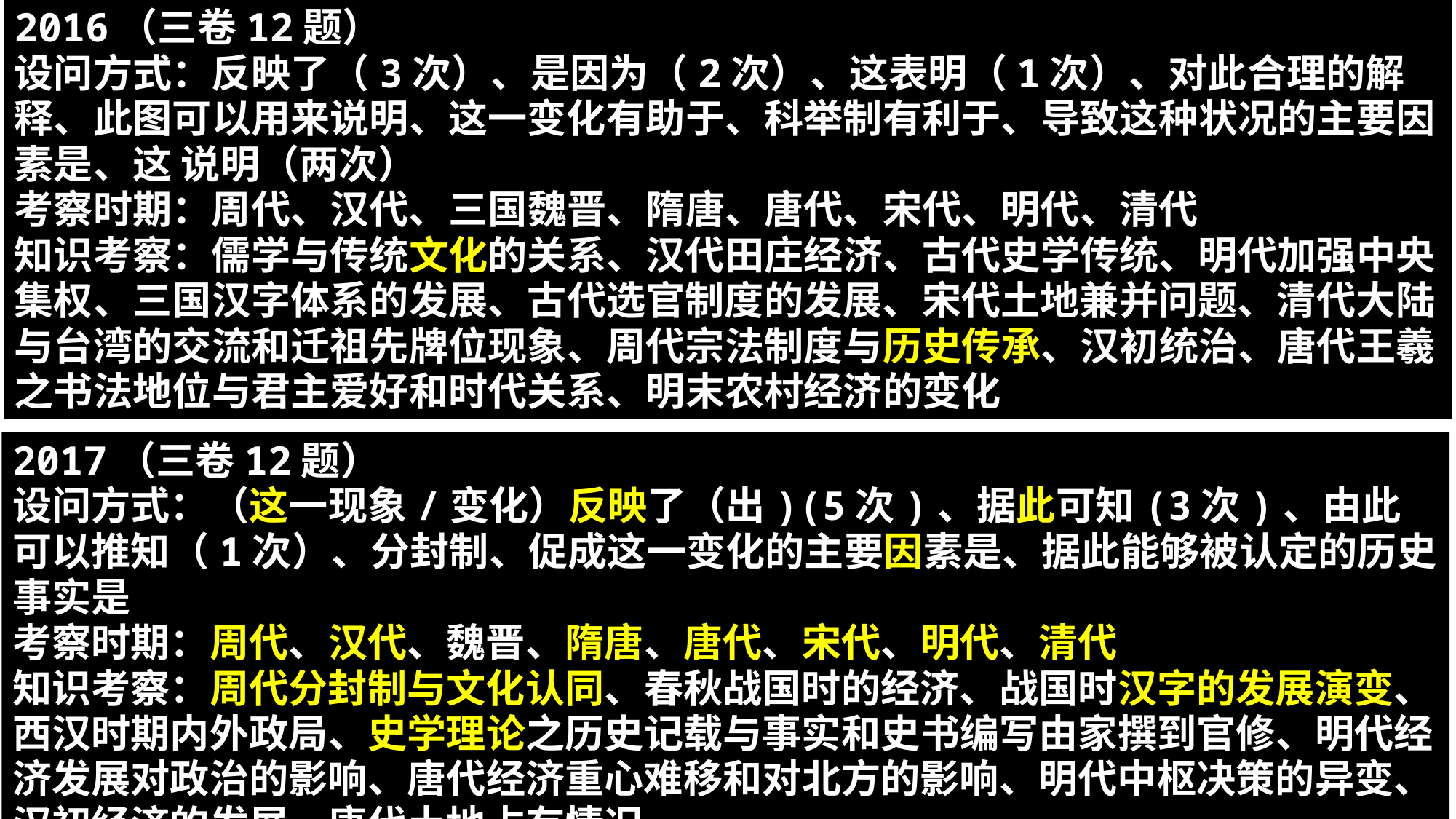

2016（三卷12题）
设问方式：反映了（3次）、是因为（2次）、这表明（1次）、对此合理的解释、此图可以用来说明、这一变化有助于、科举制有利于、导致这种状况的主要因素是、这 说明（两次）
考察时期：周代、汉代、三国魏晋、隋唐、唐代、宋代、明代、清代
知识考察：儒学与传统文化的关系、汉代田庄经济、古代史学传统、明代加强中央集权、三国汉字体系的发展、古代选官制度的发展、宋代土地兼并问题、清代大陆与台湾的交流和迁祖先牌位现象、周代宗法制度与历史传承、汉初统治、唐代王羲之书法地位与君主爱好和时代关系、明末农村经济的变化
2017（三卷12题）
设问方式：（这一现象/变化）反映了（出)(5次)、据此可知(3次)、由此可以推知（1次）、分封制、促成这一变化的主要因素是、据此能够被认定的历史事实是
考察时期：周代、汉代、魏晋、隋唐、唐代、宋代、明代、清代
知识考察：周代分封制与文化认同、春秋战国时的经济、战国时汉字的发展演变、西汉时期内外政局、史学理论之历史记载与事实和史书编写由家撰到官修、明代经济发展对政治的影响、唐代经济重心难移和对北方的影响、明代中枢决策的异变、汉初经济的发展、唐代土地占有情况